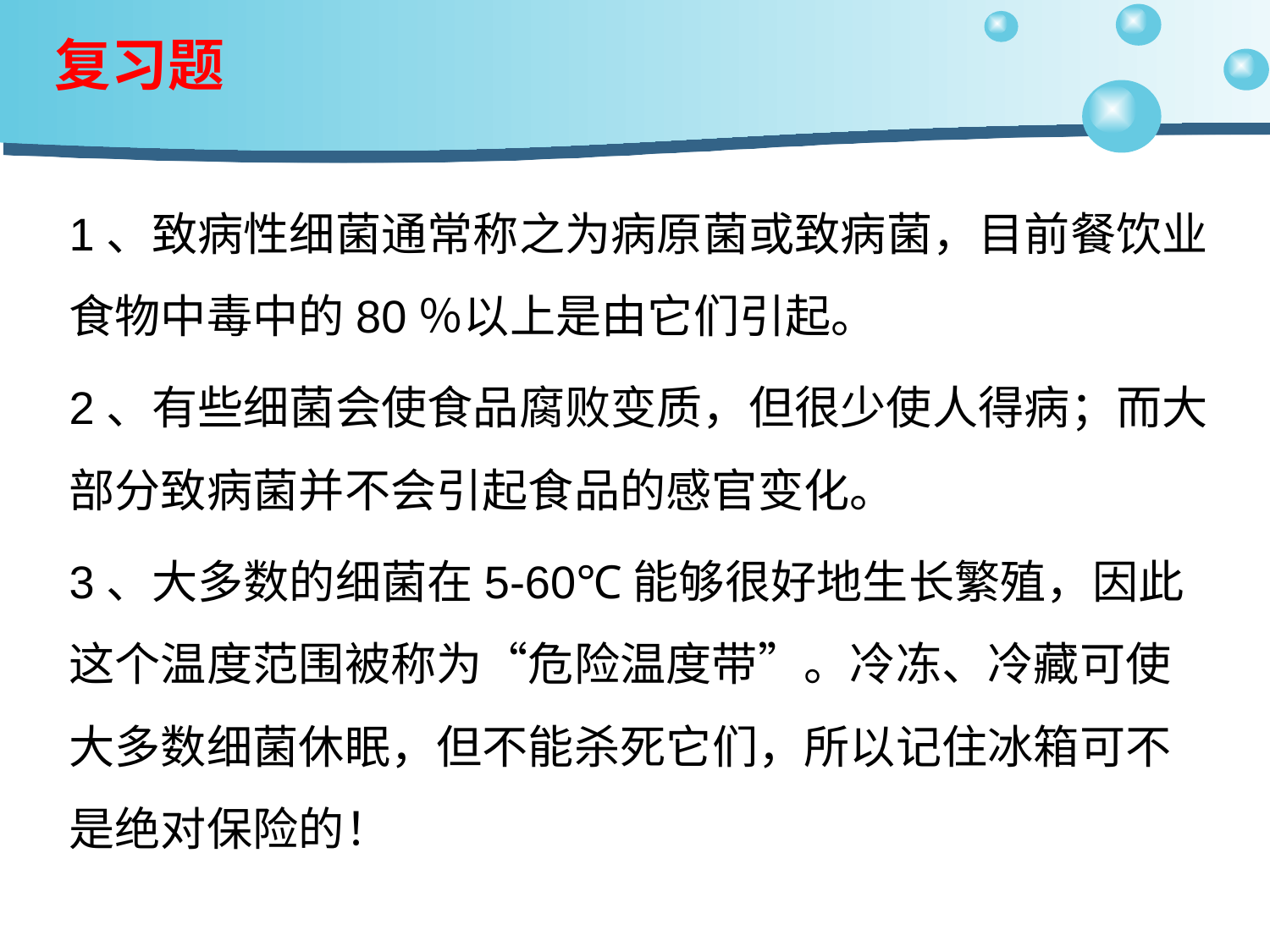

# 复习题
1、致病性细菌通常称之为病原菌或致病菌，目前餐饮业食物中毒中的80％以上是由它们引起。
2、有些细菌会使食品腐败变质，但很少使人得病；而大部分致病菌并不会引起食品的感官变化。
3、大多数的细菌在5-60℃能够很好地生长繁殖，因此这个温度范围被称为“危险温度带”。冷冻、冷藏可使大多数细菌休眠，但不能杀死它们，所以记住冰箱可不是绝对保险的！